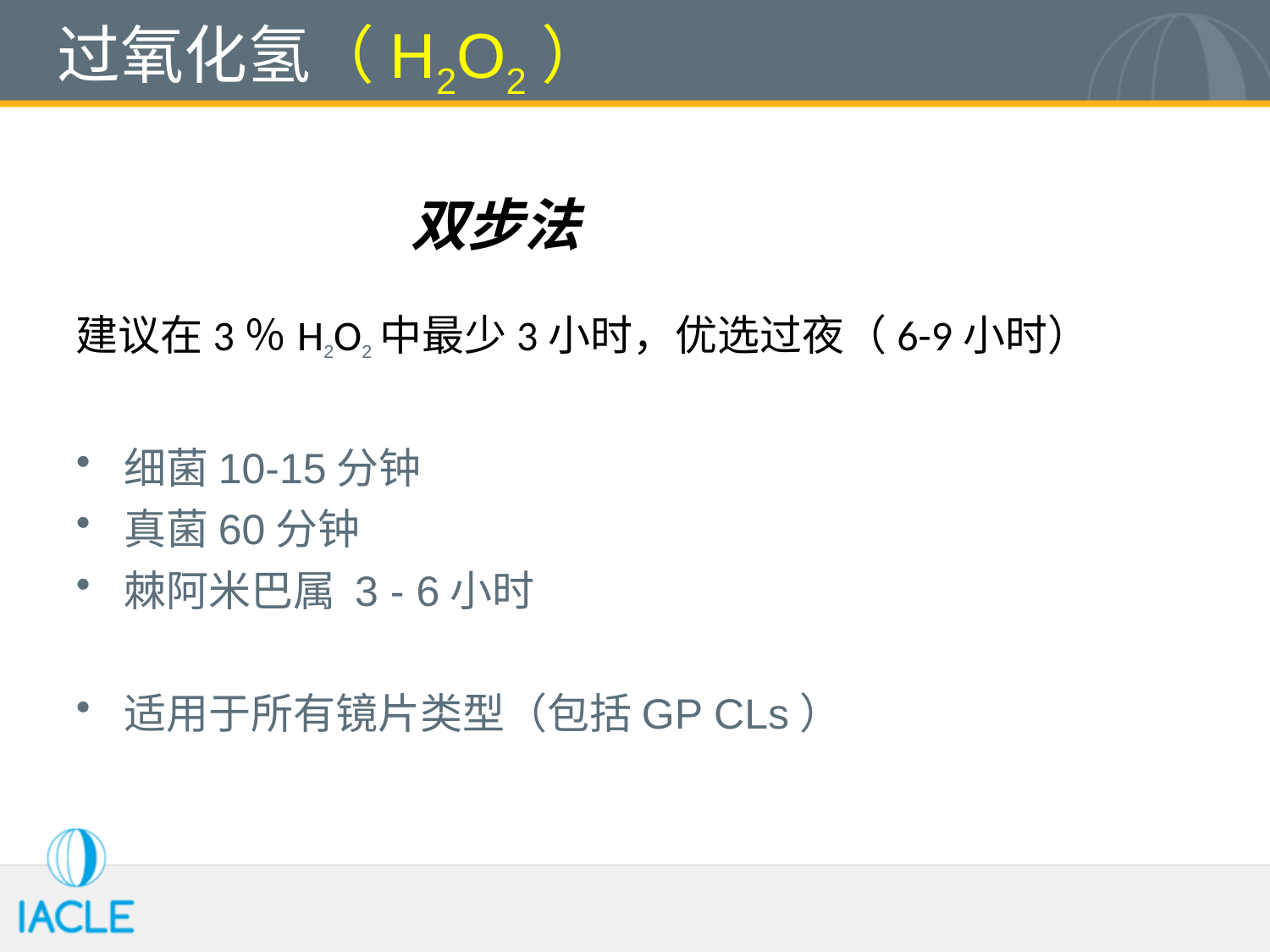

# 过氧化氢（H2O2）
双步法
建议在3％H2O2中最少3小时，优选过夜（6-9小时）

细菌10-15分钟
真菌60分钟
棘阿米巴属 3 - 6小时

适用于所有镜片类型（包括GP CLs）